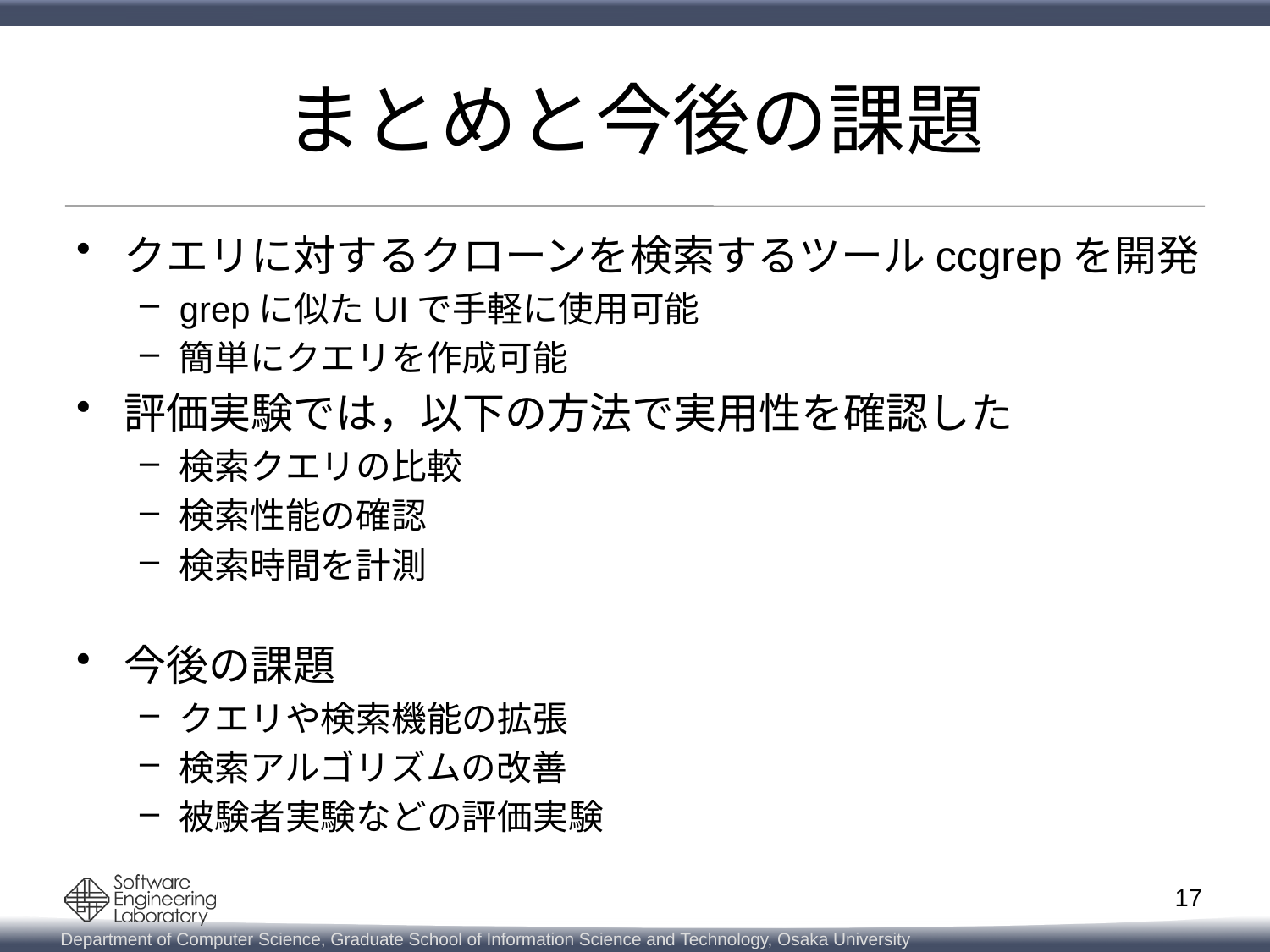

# まとめと今後の課題
クエリに対するクローンを検索するツールccgrepを開発
grepに似たUIで手軽に使用可能
簡単にクエリを作成可能
評価実験では，以下の方法で実用性を確認した
検索クエリの比較
検索性能の確認
検索時間を計測

今後の課題
クエリや検索機能の拡張
検索アルゴリズムの改善
被験者実験などの評価実験

17